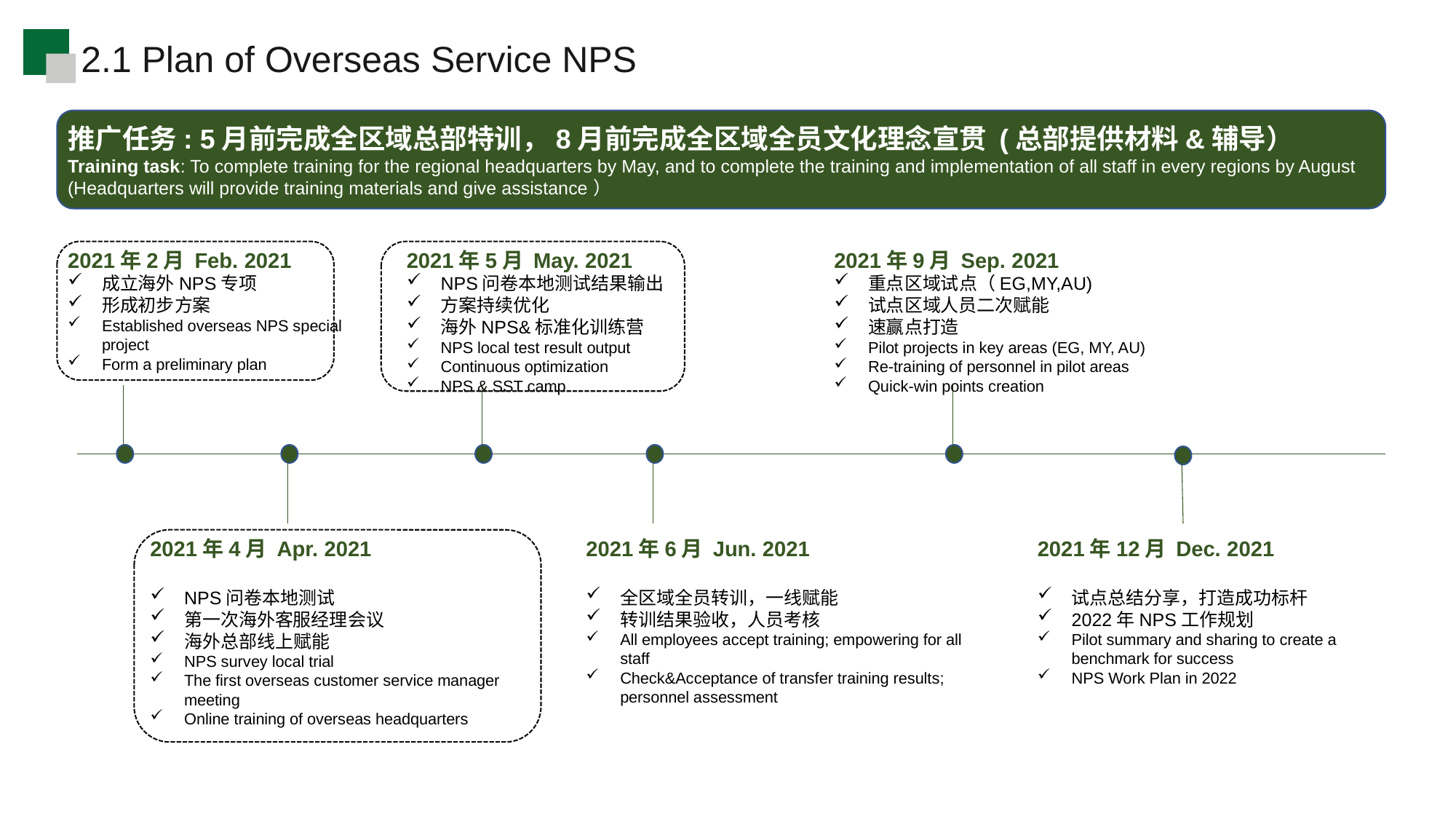

2.1 Plan of Overseas Service NPS

推广任务: 5月前完成全区域总部特训，8月前完成全区域全员文化理念宣贯 (总部提供材料&辅导）
Training task: To complete training for the regional headquarters by May, and to complete the training and implementation of all staff in every regions by August (Headquarters will provide training materials and give assistance）
2021年9月 Sep. 2021
重点区域试点（EG,MY,AU)
试点区域人员二次赋能
速赢点打造
Pilot projects in key areas (EG, MY, AU)
Re-training of personnel in pilot areas
Quick-win points creation
2021年2月 Feb. 2021
成立海外NPS专项
形成初步方案
Established overseas NPS special project
Form a preliminary plan

2021年5月 May. 2021
NPS问卷本地测试结果输出
方案持续优化
海外NPS&标准化训练营
NPS local test result output
Continuous optimization
NPS & SST camp

2021年4月 Apr. 2021

NPS问卷本地测试
第一次海外客服经理会议
海外总部线上赋能
NPS survey local trial
The first overseas customer service manager meeting
Online training of overseas headquarters
2021年6月 Jun. 2021

全区域全员转训，一线赋能
转训结果验收，人员考核
All employees accept training; empowering for all staff
Check&Acceptance of transfer training results; personnel assessment
2021年12月 Dec. 2021

试点总结分享，打造成功标杆
2022年NPS工作规划
Pilot summary and sharing to create a benchmark for success
NPS Work Plan in 2022